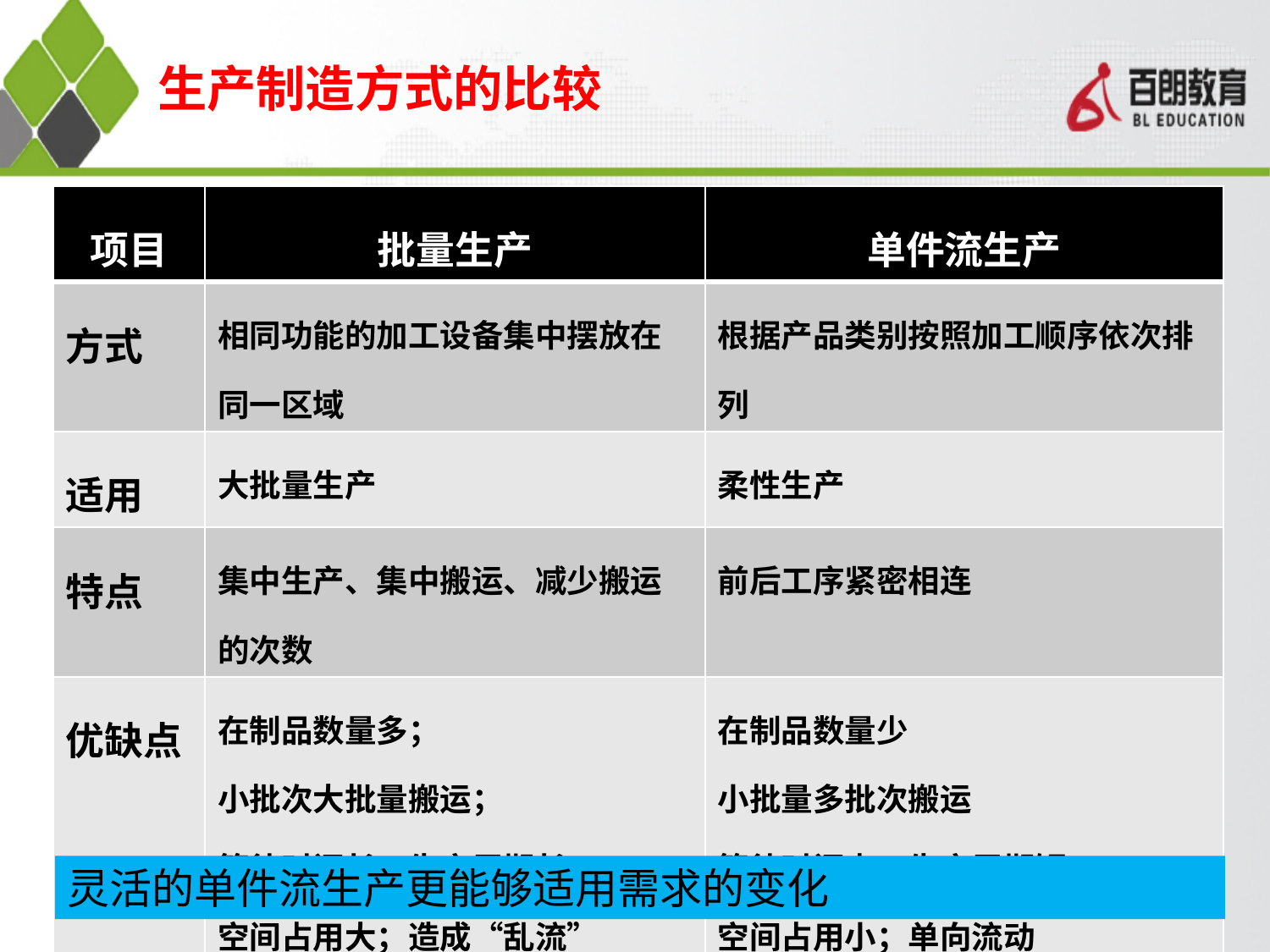

# 生产制造方式的比较
| 项目 | 批量生产 | 单件流生产 |
| --- | --- | --- |
| 方式 | 相同功能的加工设备集中摆放在同一区域 | 根据产品类别按照加工顺序依次排列 |
| 适用 | 大批量生产 | 柔性生产 |
| 特点 | 集中生产、集中搬运、减少搬运的次数 | 前后工序紧密相连 |
| 优缺点 | 在制品数量多； 小批次大批量搬运； 等待时间长；生产周期长 空间占用大；造成“乱流” | 在制品数量少 小批量多批次搬运 等待时间少；生产周期短 空间占用小；单向流动 |
灵活的单件流生产更能够适用需求的变化